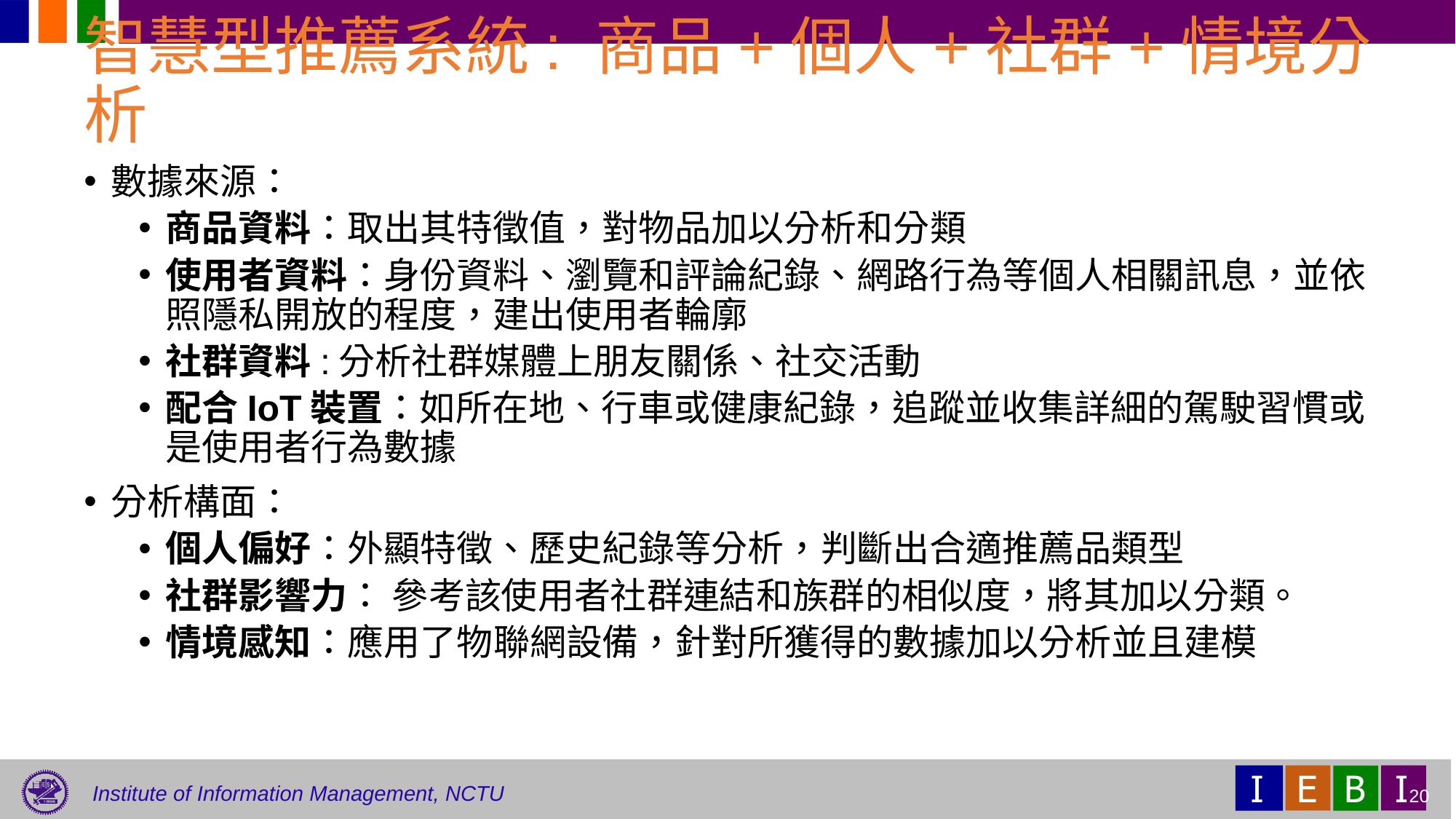

# 智慧型推薦系統: 商品+個人+社群+情境分析
數據來源：
商品資料：取出其特徵值，對物品加以分析和分類
使用者資料：身份資料、瀏覽和評論紀錄、網路行為等個人相關訊息，並依照隱私開放的程度，建出使用者輪廓
社群資料:分析社群媒體上朋友關係、社交活動
配合IoT裝置：如所在地、行車或健康紀錄，追蹤並收集詳細的駕駛習慣或是使用者行為數據
分析構面：
個人偏好：外顯特徵、歷史紀錄等分析，判斷出合適推薦品類型
社群影響力： 參考該使用者社群連結和族群的相似度，將其加以分類。
情境感知：應用了物聯網設備，針對所獲得的數據加以分析並且建模

20